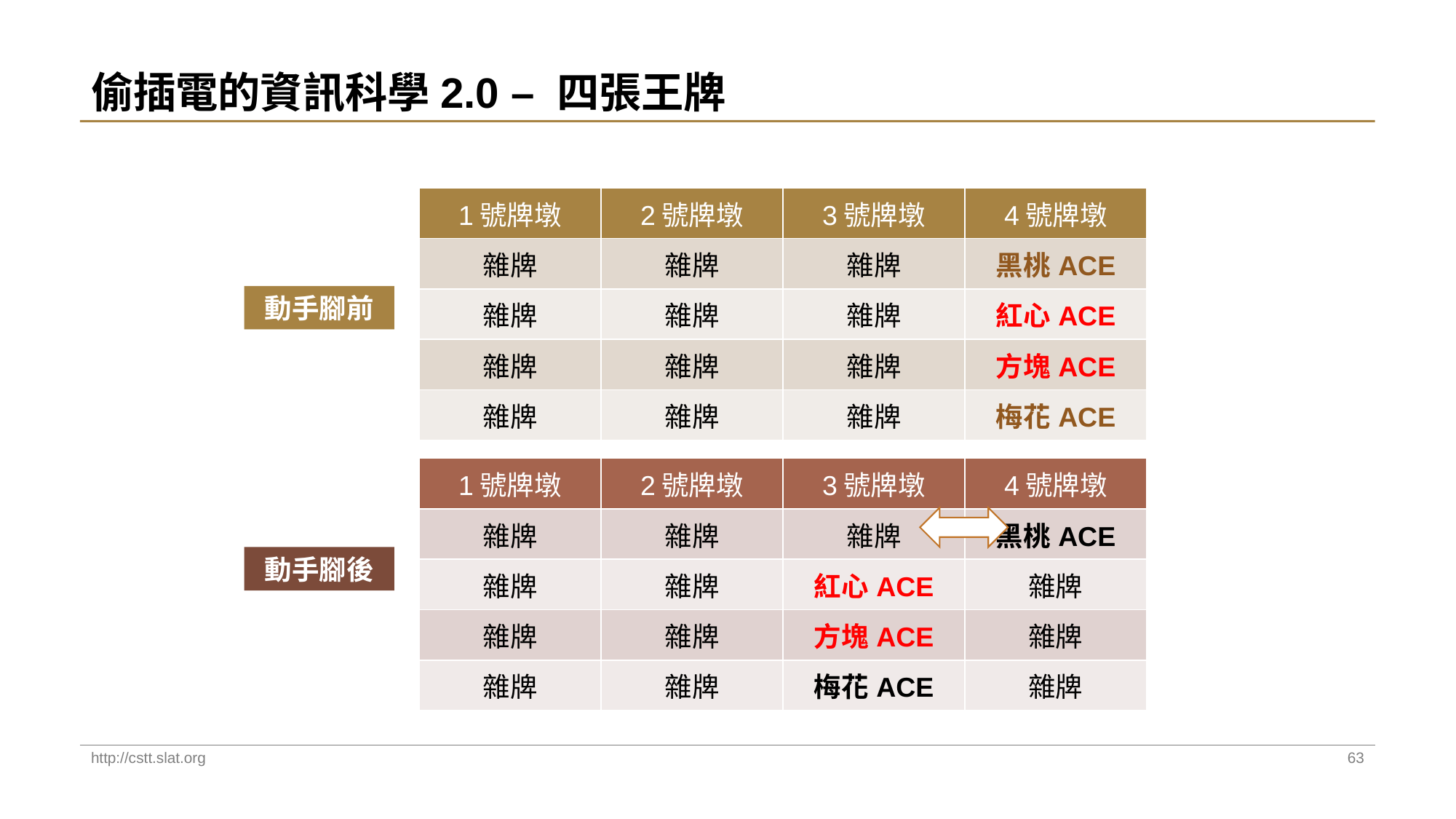

# 偷插電的資訊科學2.0 – 四張王牌
| 1號牌墩 | 2號牌墩 | 3號牌墩 | 4號牌墩 |
| --- | --- | --- | --- |
| 雜牌 | 雜牌 | 雜牌 | 黑桃ACE |
| 雜牌 | 雜牌 | 雜牌 | 紅心ACE |
| 雜牌 | 雜牌 | 雜牌 | 方塊ACE |
| 雜牌 | 雜牌 | 雜牌 | 梅花ACE |
動手腳前
| 1號牌墩 | 2號牌墩 | 3號牌墩 | 4號牌墩 |
| --- | --- | --- | --- |
| 雜牌 | 雜牌 | 雜牌 | 黑桃ACE |
| 雜牌 | 雜牌 | 紅心ACE | 雜牌 |
| 雜牌 | 雜牌 | 方塊ACE | 雜牌 |
| 雜牌 | 雜牌 | 梅花ACE | 雜牌 |

動手腳後
http://cstt.slat.org
63